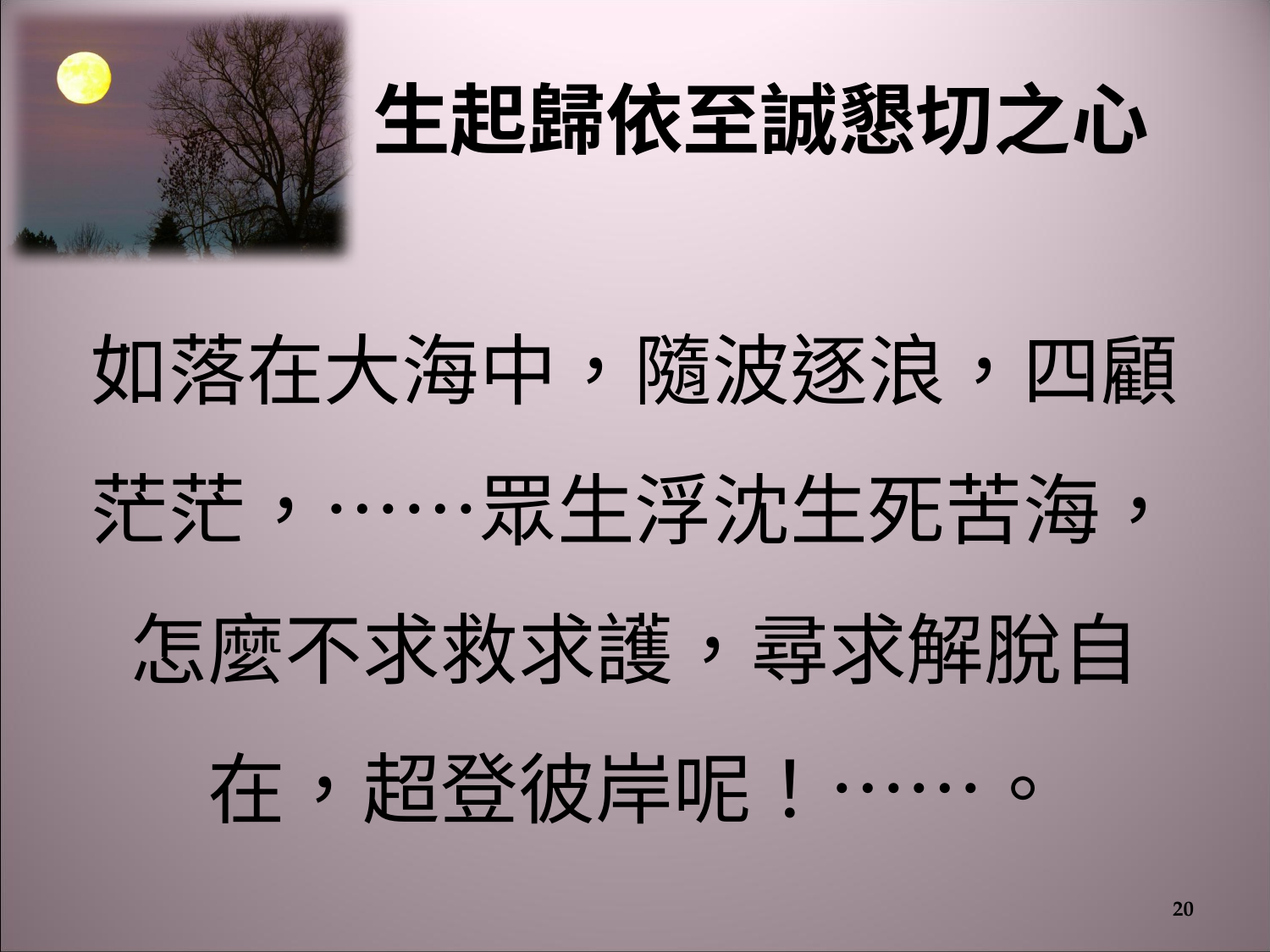

# 生起歸依至誠懇切之心
如落在大海中，隨波逐浪，四顧茫茫，……眾生浮沈生死苦海，怎麼不求救求護，尋求解脫自在，超登彼岸呢！……。
20